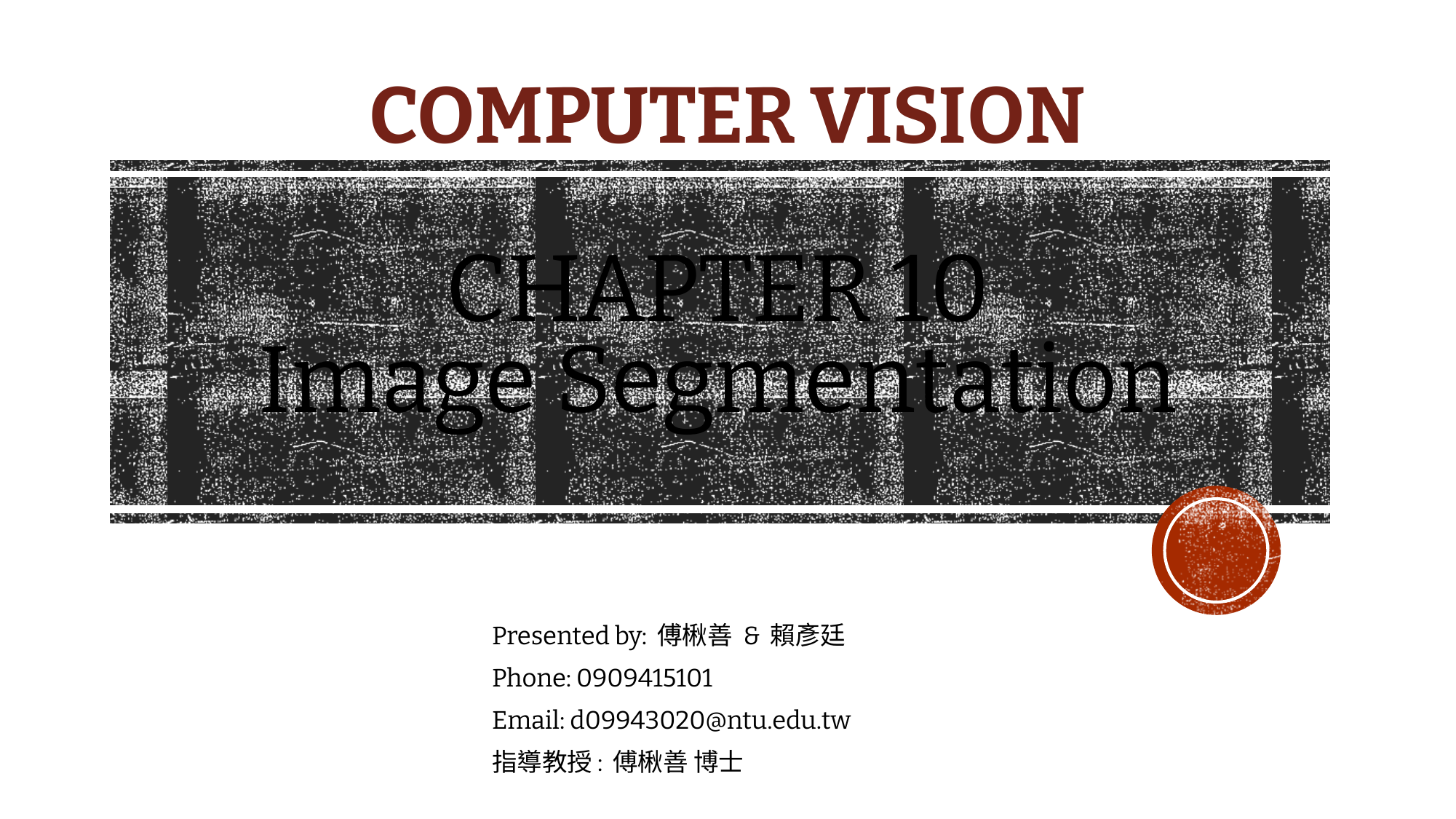

# Computer Vision Chapter 10 Image Segmentation
Presented by: 傅楸善 & 賴彥廷
Phone: 0909415101
Email: d09943020@ntu.edu.tw
指導教授: 傅楸善 博士